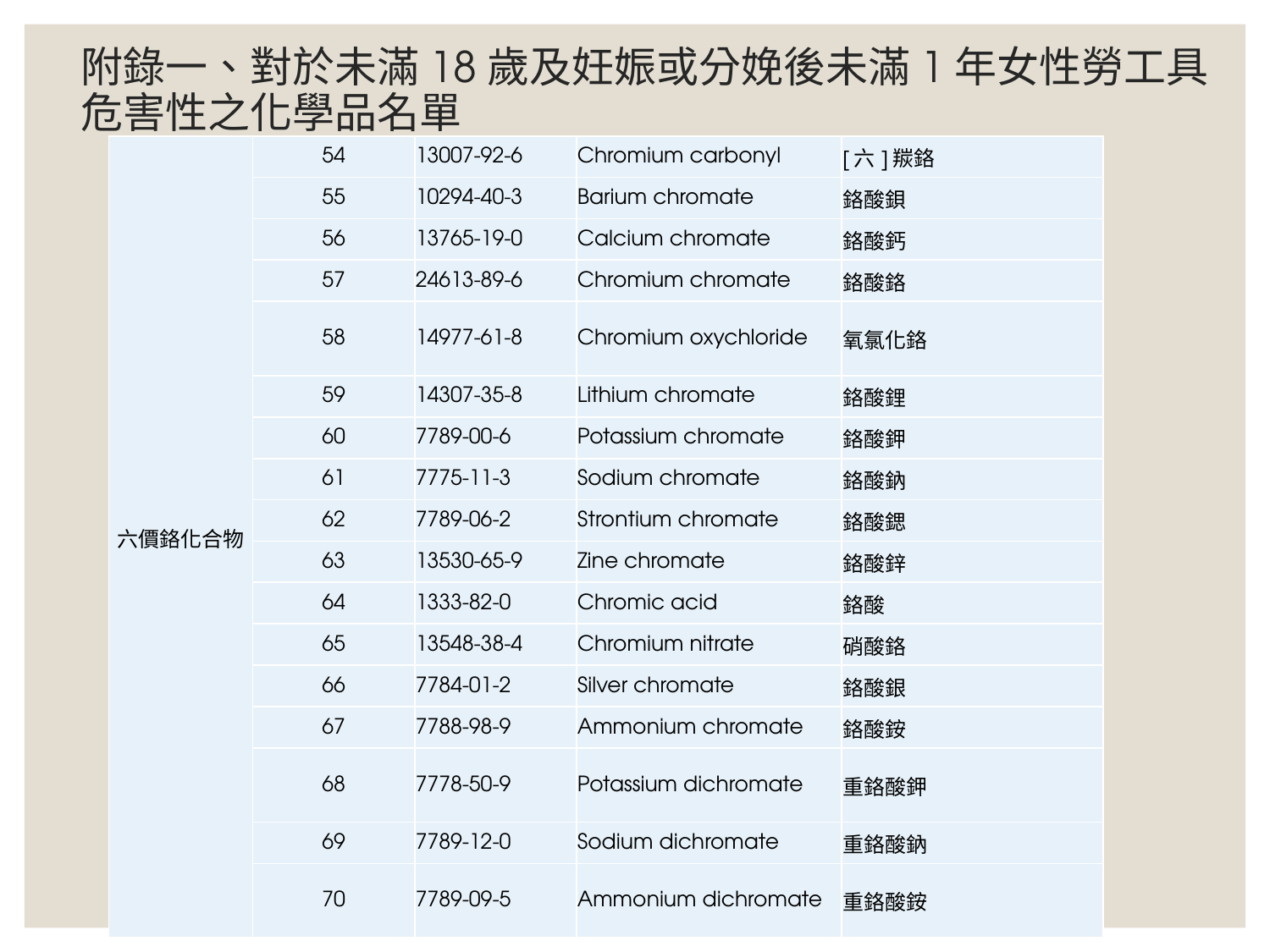

# 附錄一、對於未滿18歲及妊娠或分娩後未滿1年女性勞工具危害性之化學品名單
| 六價鉻化合物 | 54 | 13007-92-6 | Chromium carbonyl | [六]羰鉻 |
| --- | --- | --- | --- | --- |
|  | 55 | 10294-40-3 | Barium chromate | 鉻酸鋇 |
|  | 56 | 13765-19-0 | Calcium chromate | 鉻酸鈣 |
|  | 57 | 24613-89-6 | Chromium chromate | 鉻酸鉻 |
|  | 58 | 14977-61-8 | Chromium oxychloride | 氧氯化鉻 |
|  | 59 | 14307-35-8 | Lithium chromate | 鉻酸鋰 |
|  | 60 | 7789-00-6 | Potassium chromate | 鉻酸鉀 |
|  | 61 | 7775-11-3 | Sodium chromate | 鉻酸鈉 |
|  | 62 | 7789-06-2 | Strontium chromate | 鉻酸鍶 |
|  | 63 | 13530-65-9 | Zine chromate | 鉻酸鋅 |
|  | 64 | 1333-82-0 | Chromic acid | 鉻酸 |
|  | 65 | 13548-38-4 | Chromium nitrate | 硝酸鉻 |
|  | 66 | 7784-01-2 | Silver chromate | 鉻酸銀 |
|  | 67 | 7788-98-9 | Ammonium chromate | 鉻酸銨 |
|  | 68 | 7778-50-9 | Potassium dichromate | 重鉻酸鉀 |
|  | 69 | 7789-12-0 | Sodium dichromate | 重鉻酸鈉 |
|  | 70 | 7789-09-5 | Ammonium dichromate | 重鉻酸銨 |